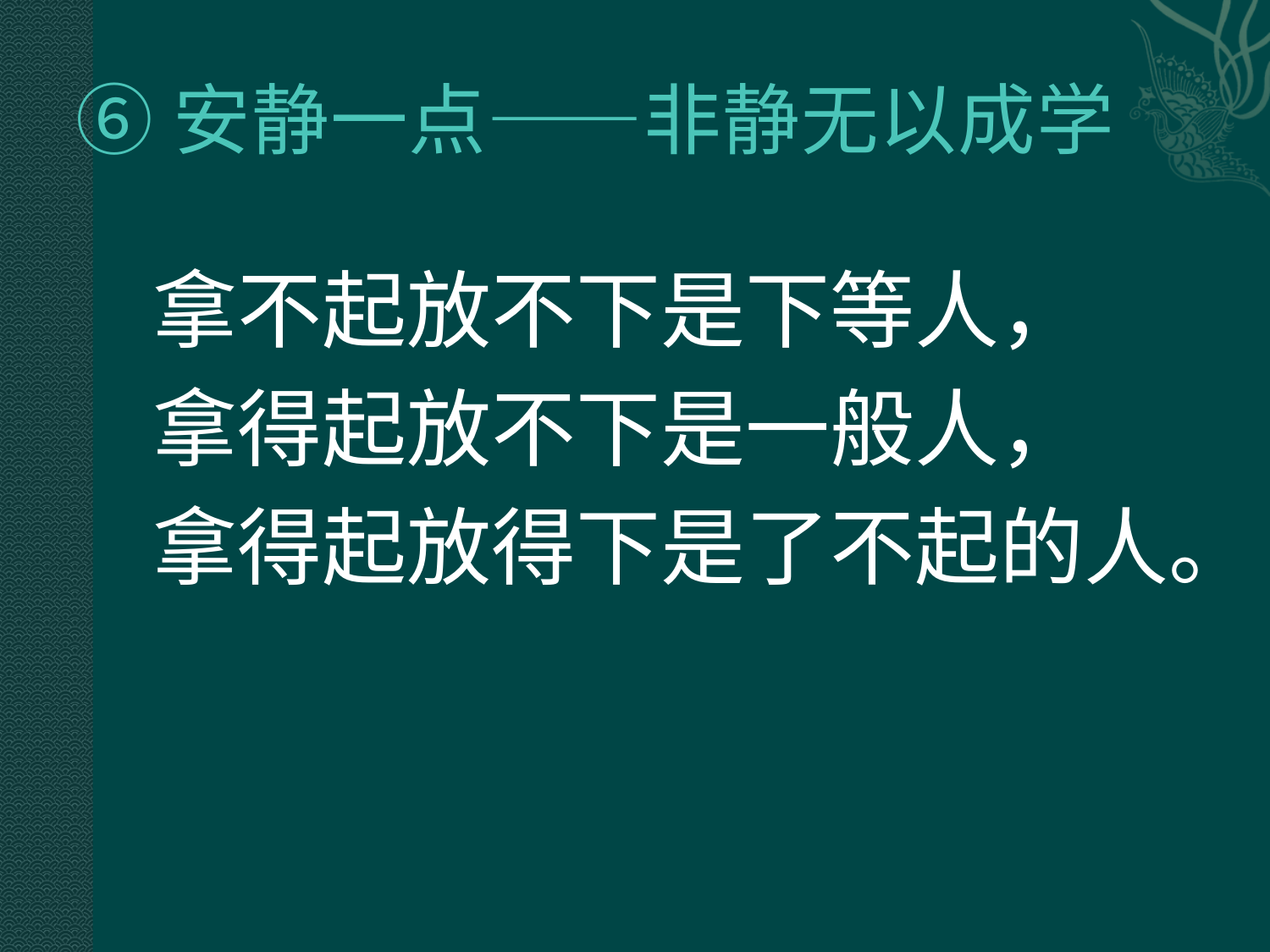

# ⑥安静一点——非静无以成学
拿不起放不下是下等人，
拿得起放不下是一般人，
拿得起放得下是了不起的人。